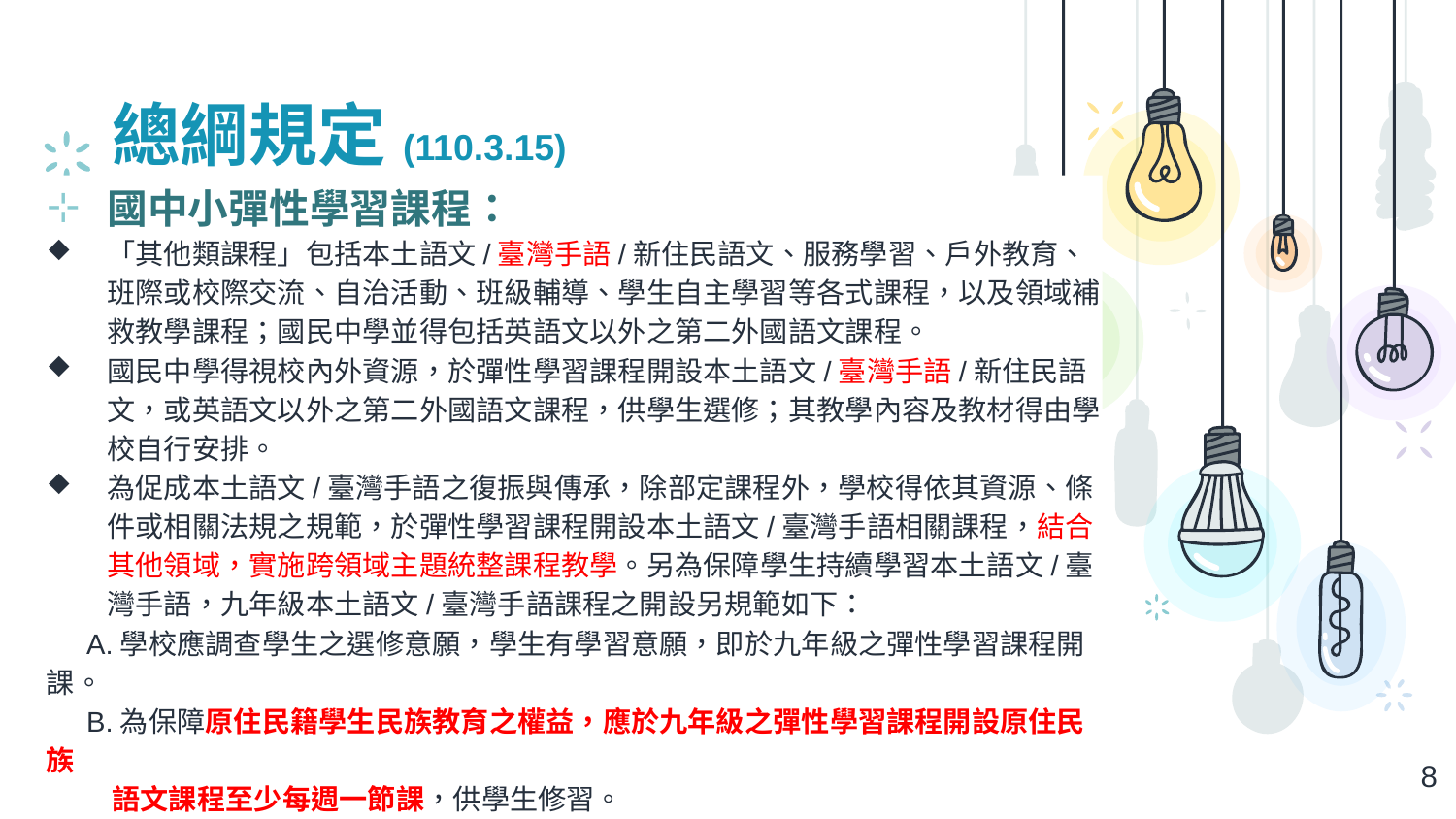

# 總綱規定(110.3.15)
國中小彈性學習課程：
「其他類課程」包括本土語文/臺灣手語/新住民語文、服務學習、戶外教育、班際或校際交流、自治活動、班級輔導、學生自主學習等各式課程，以及領域補救教學課程；國民中學並得包括英語文以外之第二外國語文課程。
國民中學得視校內外資源，於彈性學習課程開設本土語文/臺灣手語/新住民語文，或英語文以外之第二外國語文課程，供學生選修；其教學內容及教材得由學校自行安排。
為促成本土語文/臺灣手語之復振與傳承，除部定課程外，學校得依其資源、條件或相關法規之規範，於彈性學習課程開設本土語文/臺灣手語相關課程，結合其他領域，實施跨領域主題統整課程教學。另為保障學生持續學習本土語文/臺灣手語，九年級本土語文/臺灣手語課程之開設另規範如下：
     A.學校應調查學生之選修意願，學生有學習意願，即於九年級之彈性學習課程開課。
     B.為保障原住民籍學生民族教育之權益，應於九年級之彈性學習課程開設原住民族
         語文課程至少每週一節課，供學生修習。
8